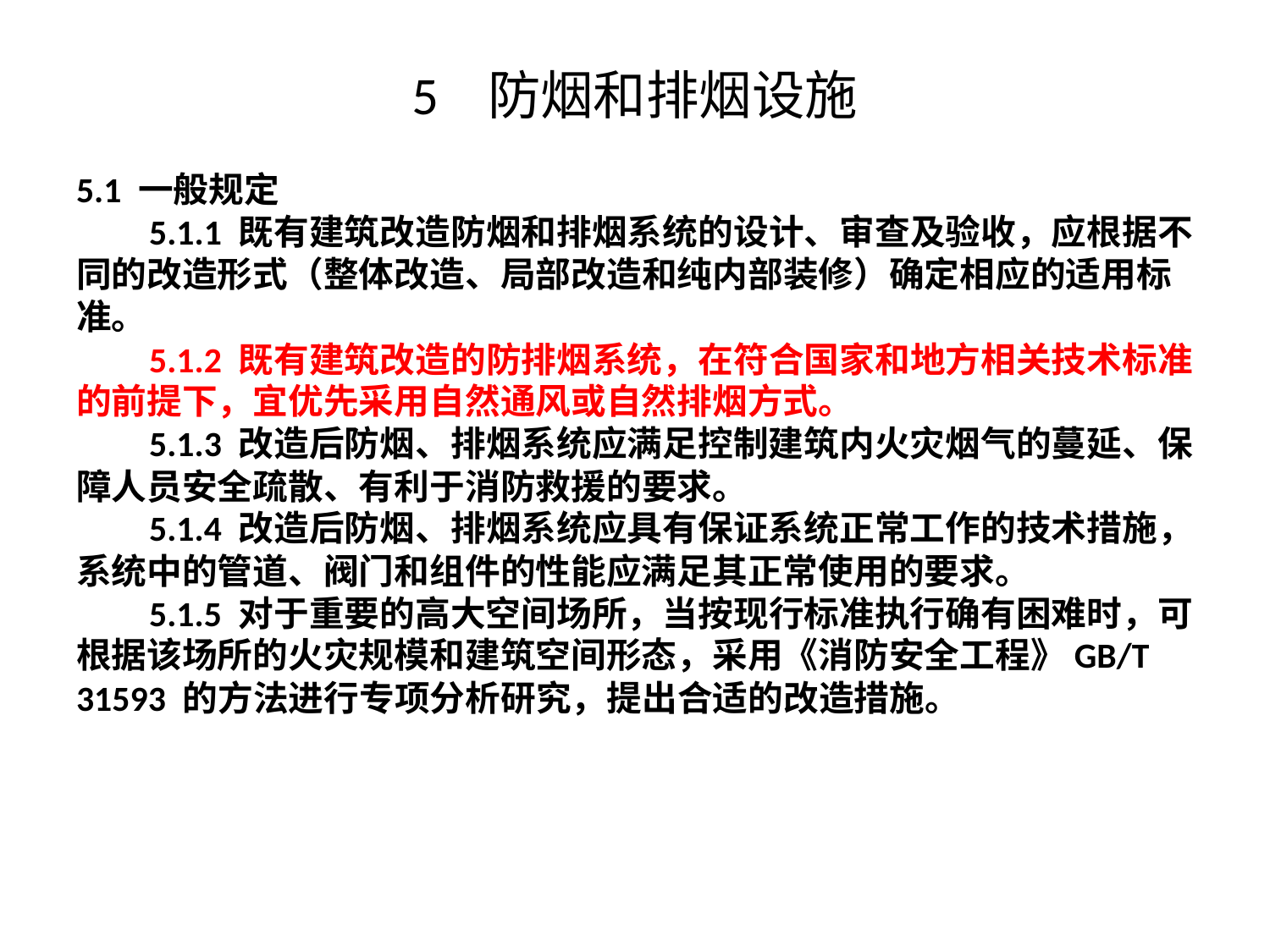

# 5   防烟和排烟设施
5.1 一般规定
        5.1.1 既有建筑改造防烟和排烟系统的设计、审查及验收，应根据不同的改造形式（整体改造、局部改造和纯内部装修）确定相应的适用标准。
        5.1.2 既有建筑改造的防排烟系统，在符合国家和地方相关技术标准的前提下，宜优先采用自然通风或自然排烟方式。
        5.1.3 改造后防烟、排烟系统应满足控制建筑内火灾烟气的蔓延、保障人员安全疏散、有利于消防救援的要求。
        5.1.4 改造后防烟、排烟系统应具有保证系统正常工作的技术措施，系统中的管道、阀门和组件的性能应满足其正常使用的要求。
        5.1.5 对于重要的高大空间场所，当按现行标准执行确有困难时，可根据该场所的火灾规模和建筑空间形态，采用《消防安全工程》GB/T 31593 的方法进行专项分析研究，提出合适的改造措施。